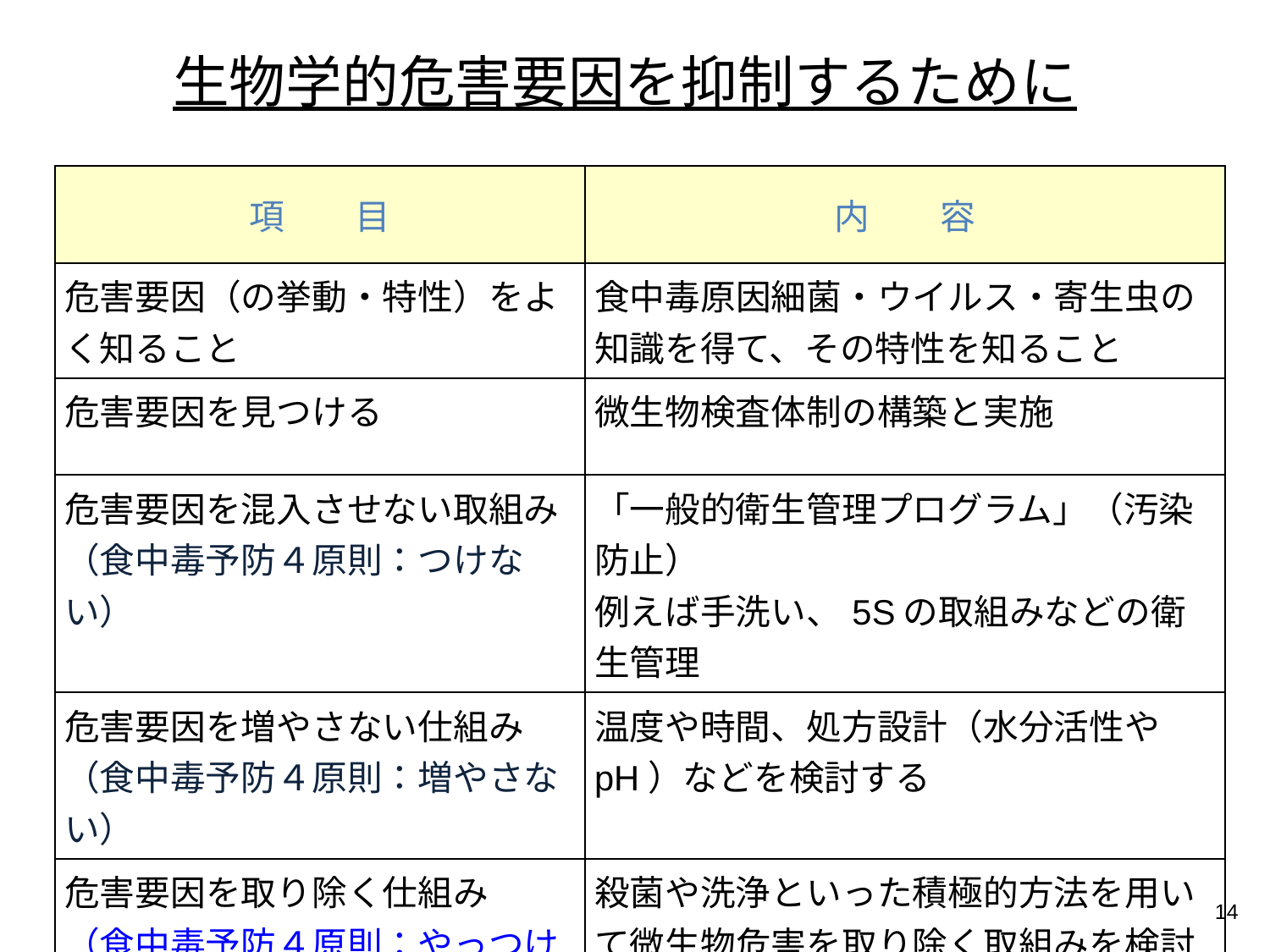

# 生物学的危害要因を抑制するために
| 項　　目 | 内　　容 |
| --- | --- |
| 危害要因（の挙動・特性）をよく知ること | 食中毒原因細菌・ウイルス・寄生虫の知識を得て、その特性を知ること |
| 危害要因を見つける | 微生物検査体制の構築と実施 |
| 危害要因を混入させない取組み （食中毒予防４原則：つけない） | 「一般的衛生管理プログラム」（汚染防止） 例えば手洗い、5Sの取組みなどの衛生管理 |
| 危害要因を増やさない仕組み （食中毒予防４原則：増やさない） | 温度や時間、処方設計（水分活性やpH）などを検討する |
| 危害要因を取り除く仕組み （食中毒予防４原則：やっつける） | 殺菌や洗浄といった積極的方法を用いて微生物危害を取り除く取組みを検討する |
14